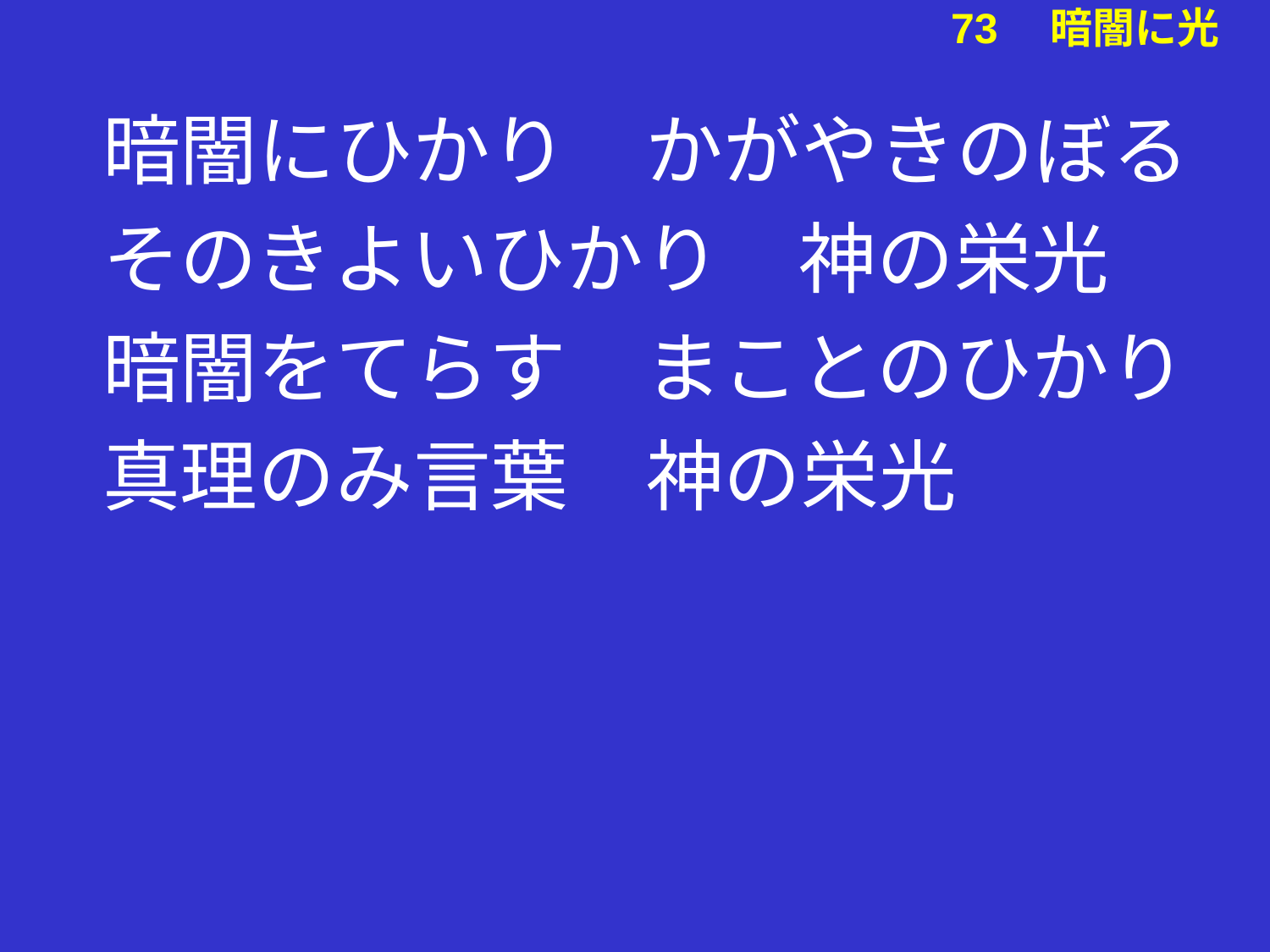

暗闇にひかり　かがやきのぼる
そのきよいひかり　神の栄光
暗闇をてらす　まことのひかり
真理のみ言葉　神の栄光

# 73　暗闇に光